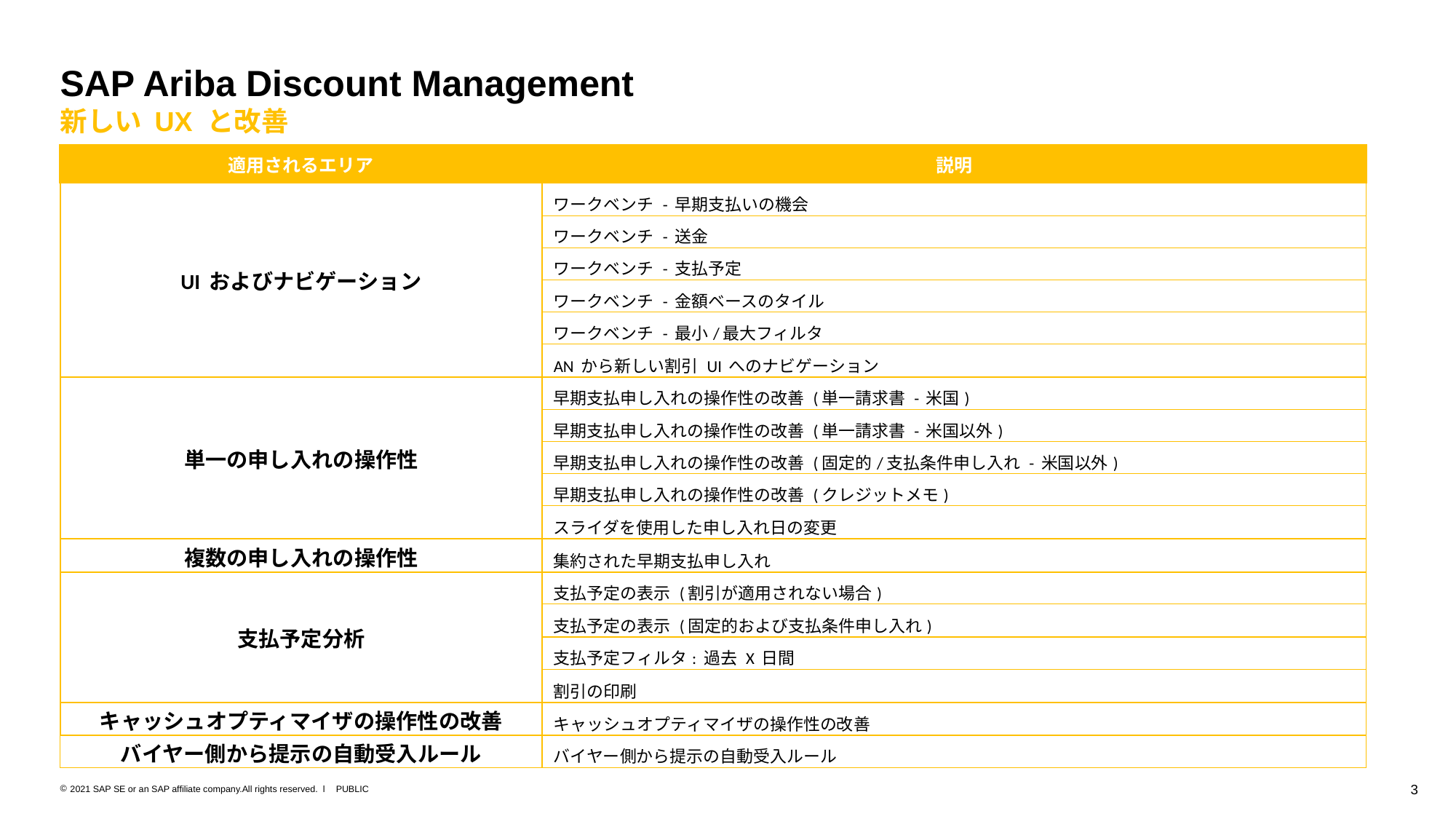

# SAP Ariba Discount Management 新しい UX と改善
| 適用されるエリア | 説明 |
| --- | --- |
| UI およびナビゲーション | ワークベンチ - 早期支払いの機会 |
|  | ワークベンチ - 送金 |
|  | ワークベンチ - 支払予定 |
|  | ワークベンチ - 金額ベースのタイル |
|  | ワークベンチ - 最小/最大フィルタ |
|  | AN から新しい割引 UI へのナビゲーション |
| 単一の申し入れの操作性 | 早期支払申し入れの操作性の改善 (単一請求書 - 米国) |
|  | 早期支払申し入れの操作性の改善 (単一請求書 - 米国以外) |
|  | 早期支払申し入れの操作性の改善 (固定的/支払条件申し入れ - 米国以外) |
|  | 早期支払申し入れの操作性の改善 (クレジットメモ) |
|  | スライダを使用した申し入れ日の変更 |
| 複数の申し入れの操作性 | 集約された早期支払申し入れ |
| 支払予定分析 | 支払予定の表示 (割引が適用されない場合) |
|  | 支払予定の表示 (固定的および支払条件申し入れ) |
|  | 支払予定フィルタ: 過去 X 日間 |
|  | 割引の印刷 |
| キャッシュオプティマイザの操作性の改善 | キャッシュオプティマイザの操作性の改善 |
| バイヤー側から提示の自動受入ルール | バイヤー側から提示の自動受入ルール |